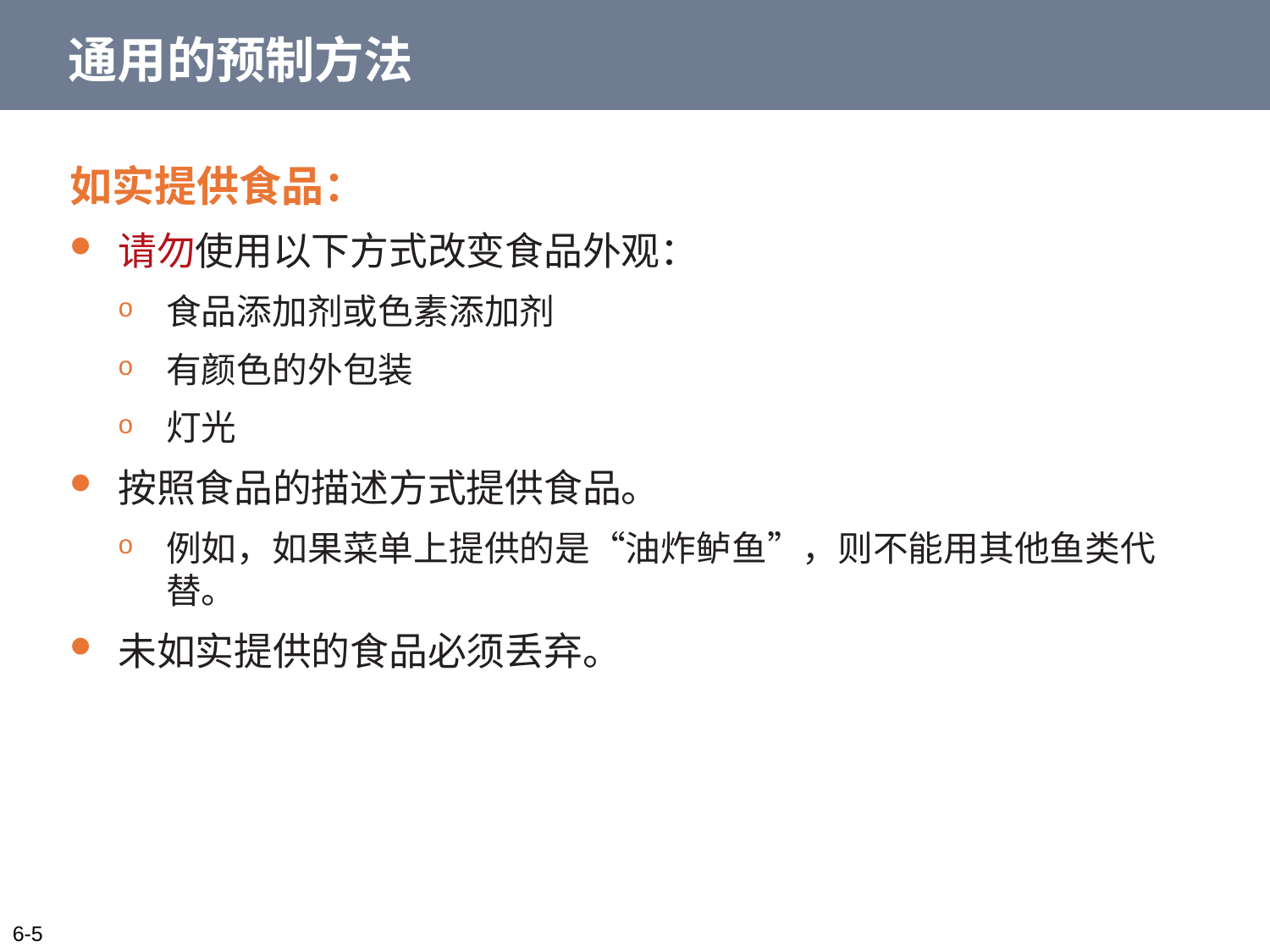

# 通用的预制方法
如实提供食品：
请勿使用以下方式改变食品外观：
食品添加剂或色素添加剂
有颜色的外包装
灯光
按照食品的描述方式提供食品。
例如，如果菜单上提供的是“油炸鲈鱼”，则不能用其他鱼类代替。
未如实提供的食品必须丢弃。
6-5